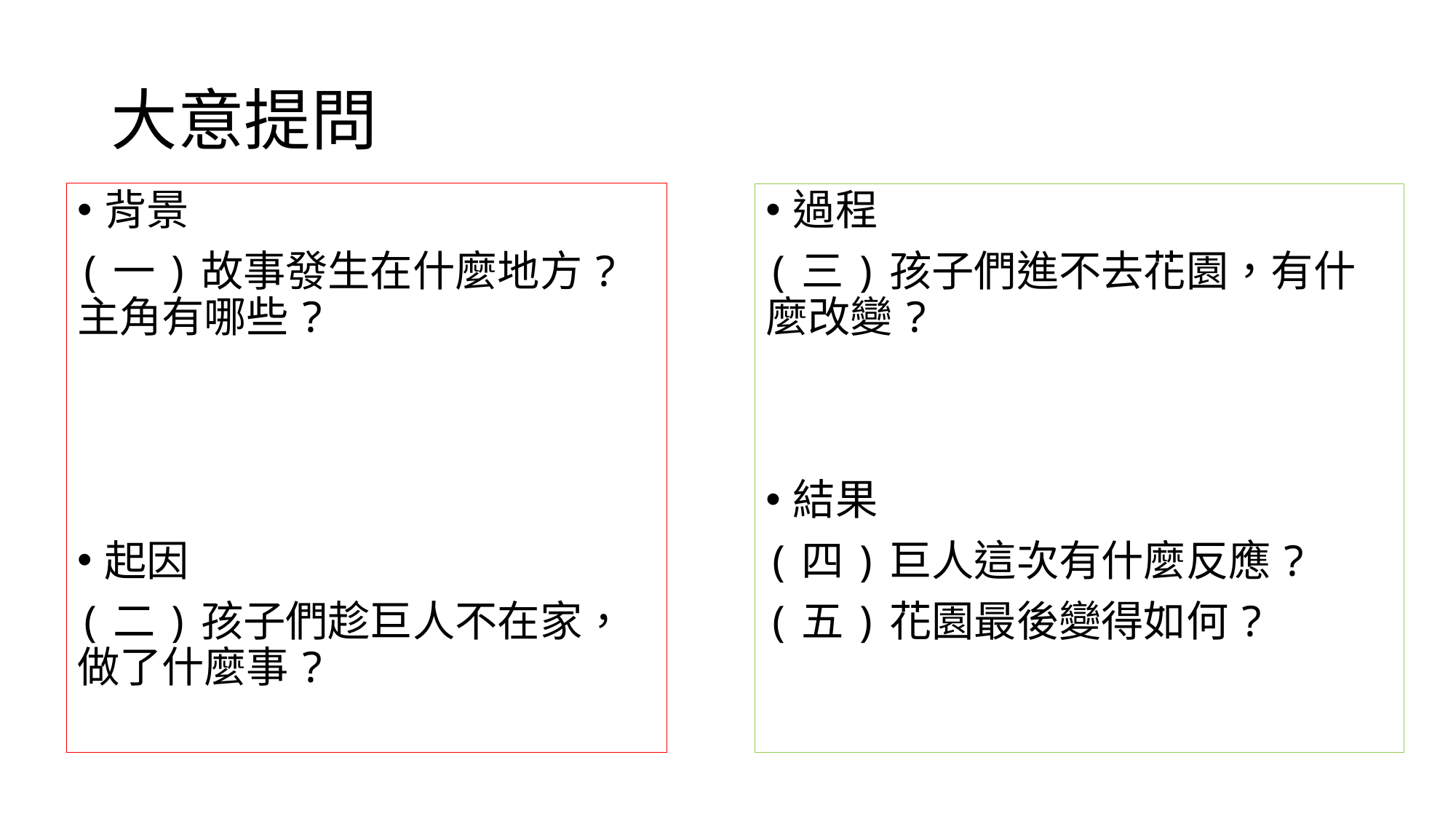

# 大意提問
背景
(一)故事發生在什麼地方?主角有哪些?

起因
(二)孩子們趁巨人不在家，做了什麼事?

過程
(三)孩子們進不去花園，有什麼改變?

結果
(四)巨人這次有什麼反應?
(五)花園最後變得如何?